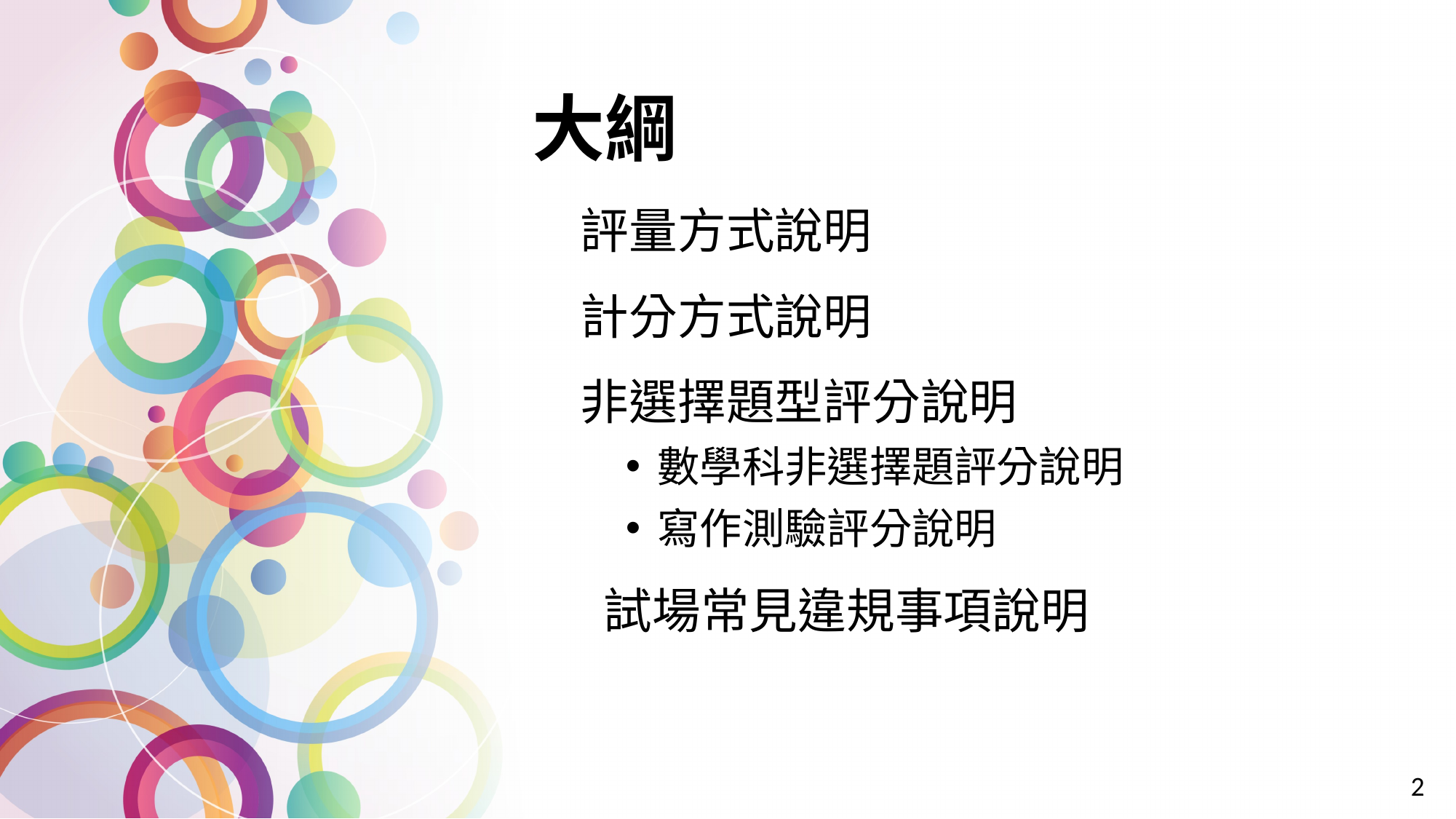

大綱
評量方式說明
計分方式說明
非選擇題型評分說明
數學科非選擇題評分說明
寫作測驗評分說明
試場常見違規事項說明
2